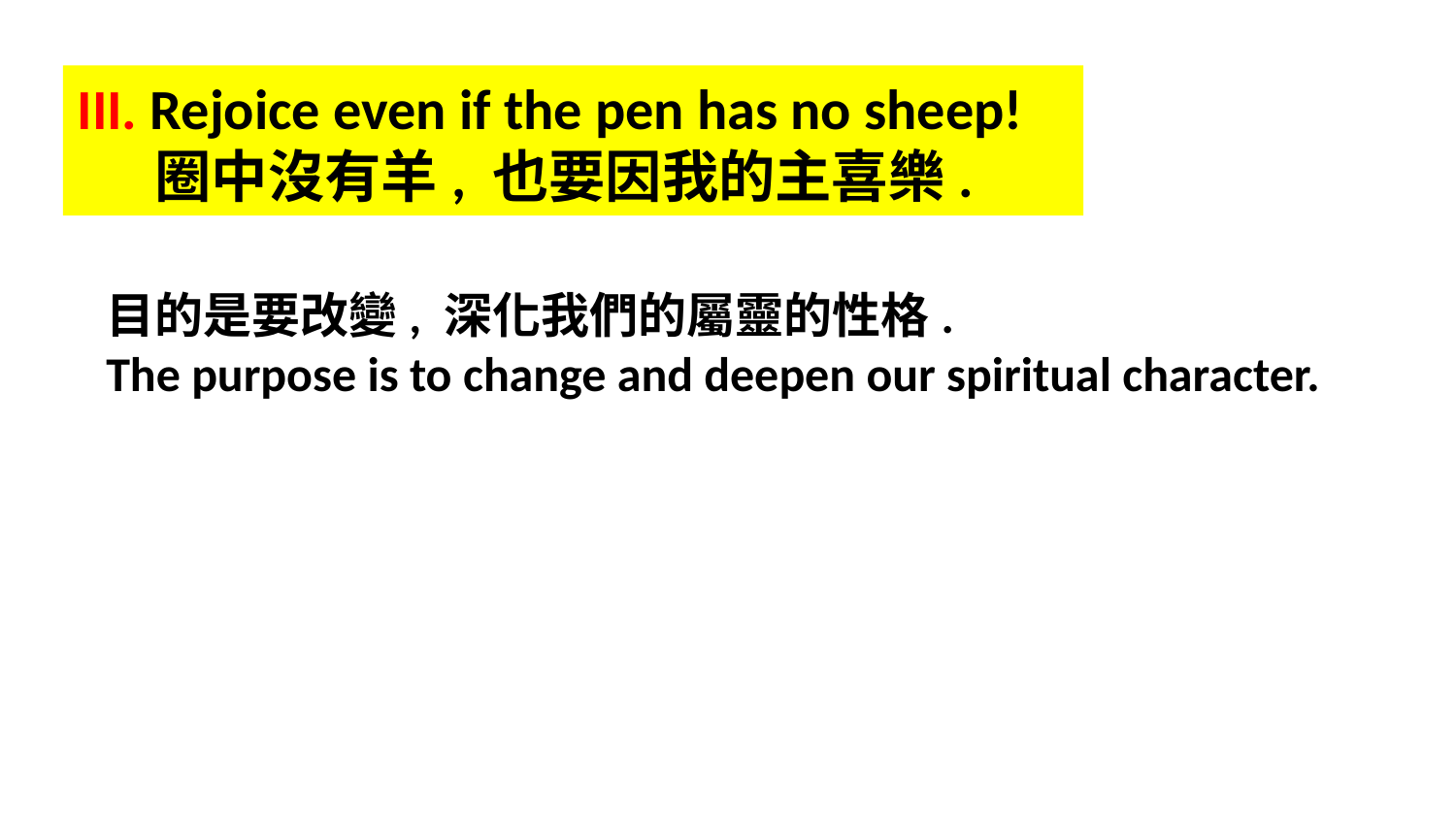

III. Rejoice even if the pen has no sheep!
     圈中沒有羊, 也要因我的主喜樂.
目的是要改變, 深化我們的屬靈的性格.
The purpose is to change and deepen our spiritual character.